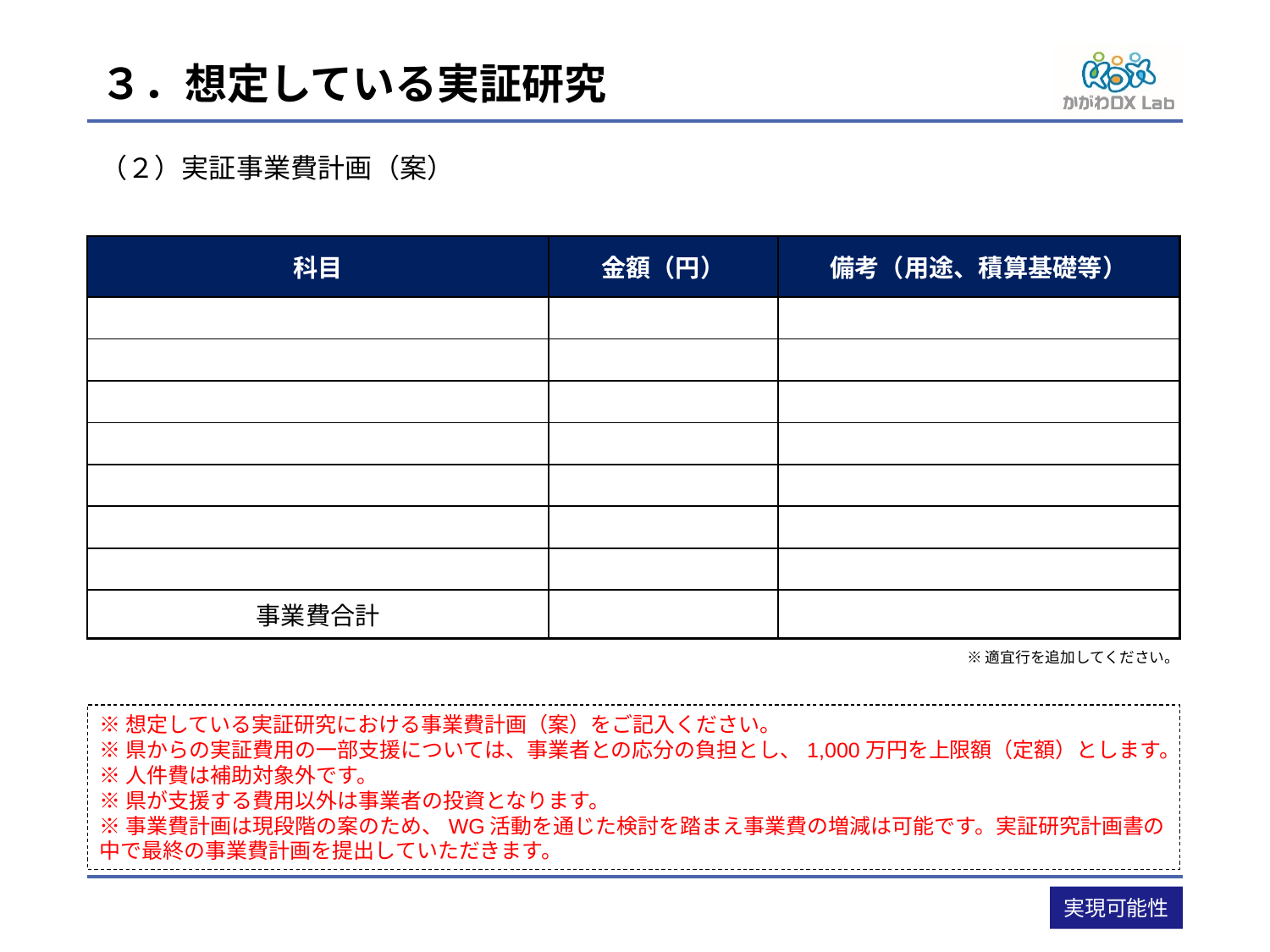

# ３．想定している実証研究
（２）実証事業費計画（案）

| 科目 | 金額（円） | 備考（用途、積算基礎等） |
| --- | --- | --- |
|  |  |  |
|  |  |  |
|  |  |  |
|  |  |  |
|  |  |  |
|  |  |  |
|  |  |  |
| 事業費合計 |  |  |
※適宜行を追加してください。

※想定している実証研究における事業費計画（案）をご記入ください。
※県からの実証費用の一部支援については、事業者との応分の負担とし、1,000万円を上限額（定額）とします。
※人件費は補助対象外です。
※県が支援する費用以外は事業者の投資となります。
※事業費計画は現段階の案のため、WG活動を通じた検討を踏まえ事業費の増減は可能です。実証研究計画書の中で最終の事業費計画を提出していただきます。
実現可能性